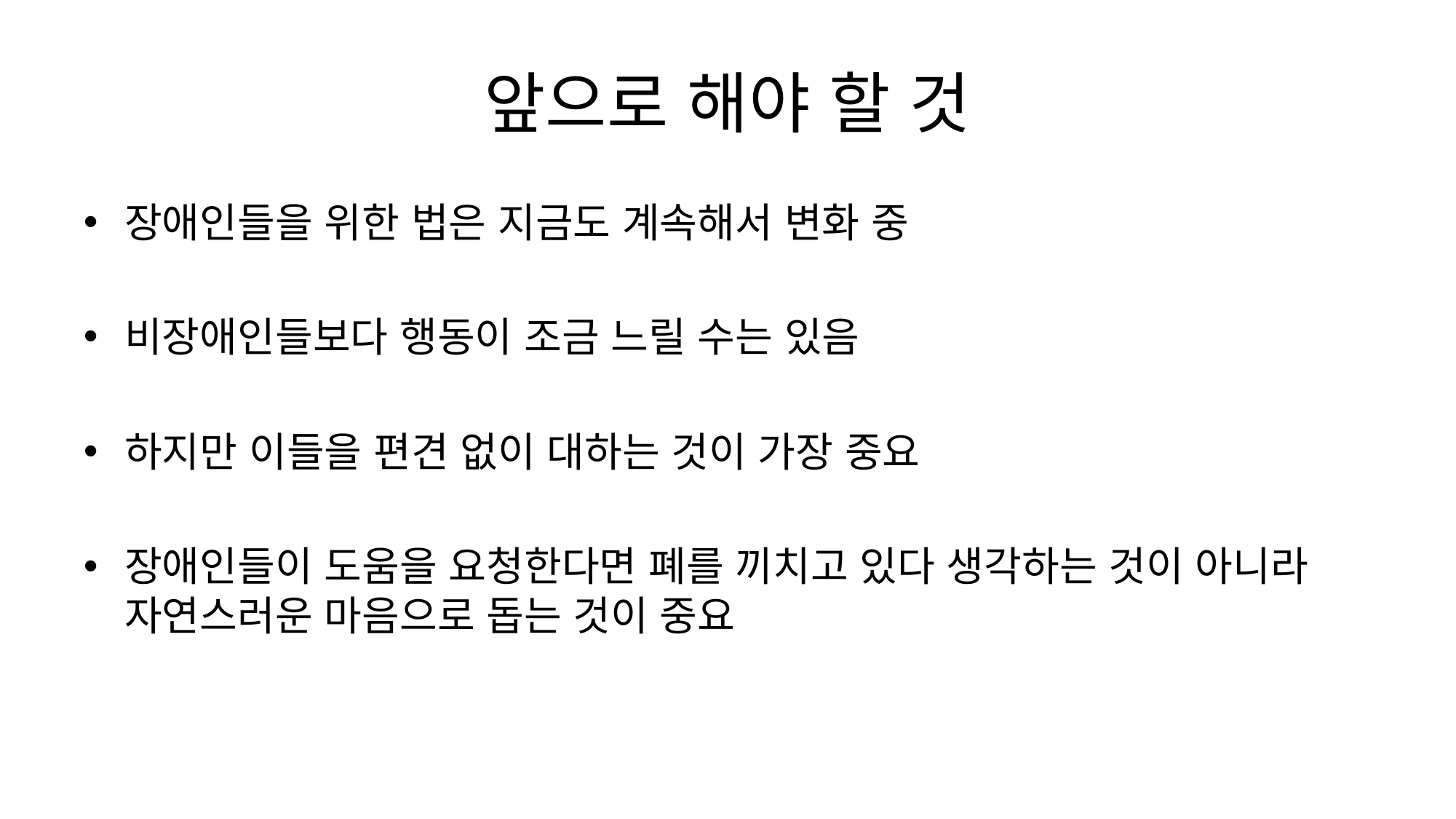

# 앞으로 해야 할 것
장애인들을 위한 법은 지금도 계속해서 변화 중

비장애인들보다 행동이 조금 느릴 수는 있음

하지만 이들을 편견 없이 대하는 것이 가장 중요

장애인들이 도움을 요청한다면 폐를 끼치고 있다 생각하는 것이 아니라 자연스러운 마음으로 돕는 것이 중요